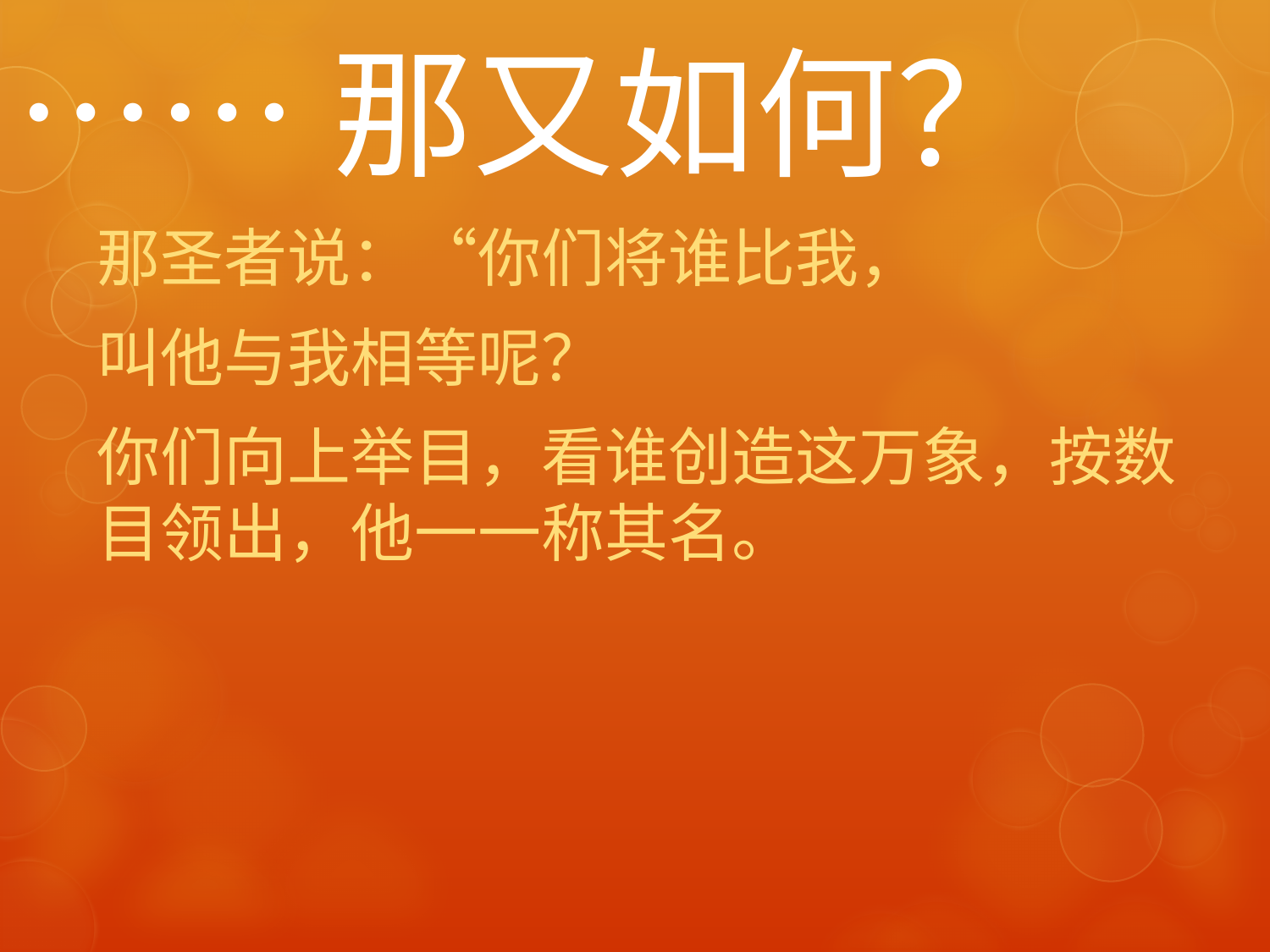

# ……那又如何？
那圣者说：“你们将谁比我，
叫他与我相等呢？
你们向上举目，看谁创造这万象，按数目领出，他一一称其名。